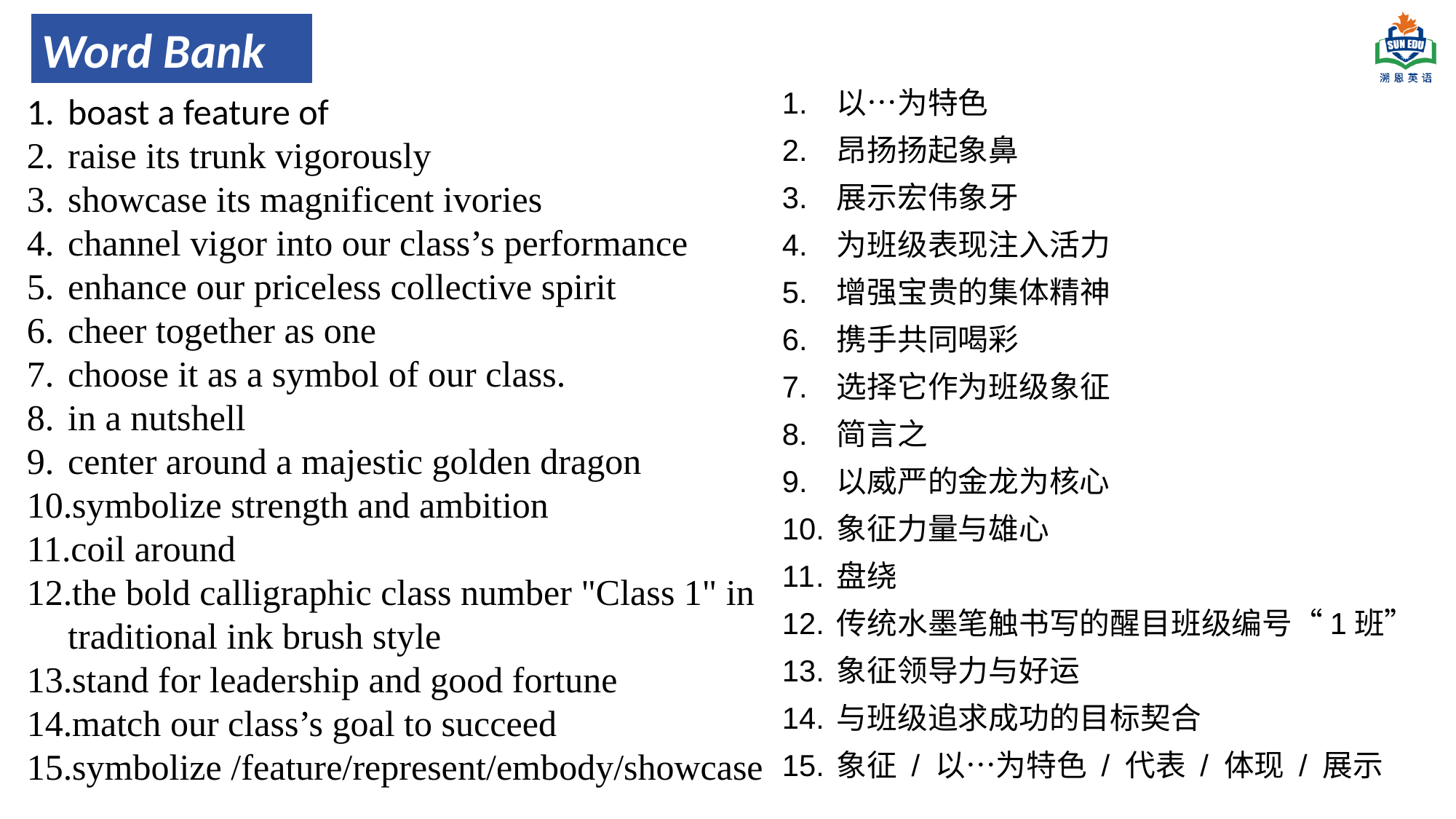

Word Bank
以…为特色
昂扬扬起象鼻
展示宏伟象牙
为班级表现注入活力
增强宝贵的集体精神
携手共同喝彩
选择它作为班级象征
简言之
以威严的金龙为核心
象征力量与雄心
盘绕
传统水墨笔触书写的醒目班级编号“1班”
象征领导力与好运
与班级追求成功的目标契合
象征 / 以…为特色 / 代表 / 体现 / 展示
boast a feature of
raise its trunk vigorously
showcase its magnificent ivories
channel vigor into our class’s performance
enhance our priceless collective spirit
cheer together as one
choose it as a symbol of our class.
in a nutshell
center around a majestic golden dragon
symbolize strength and ambition
coil around
the bold calligraphic class number "Class 1" in traditional ink brush style
stand for leadership and good fortune
match our class’s goal to succeed
symbolize /feature/represent/embody/showcase